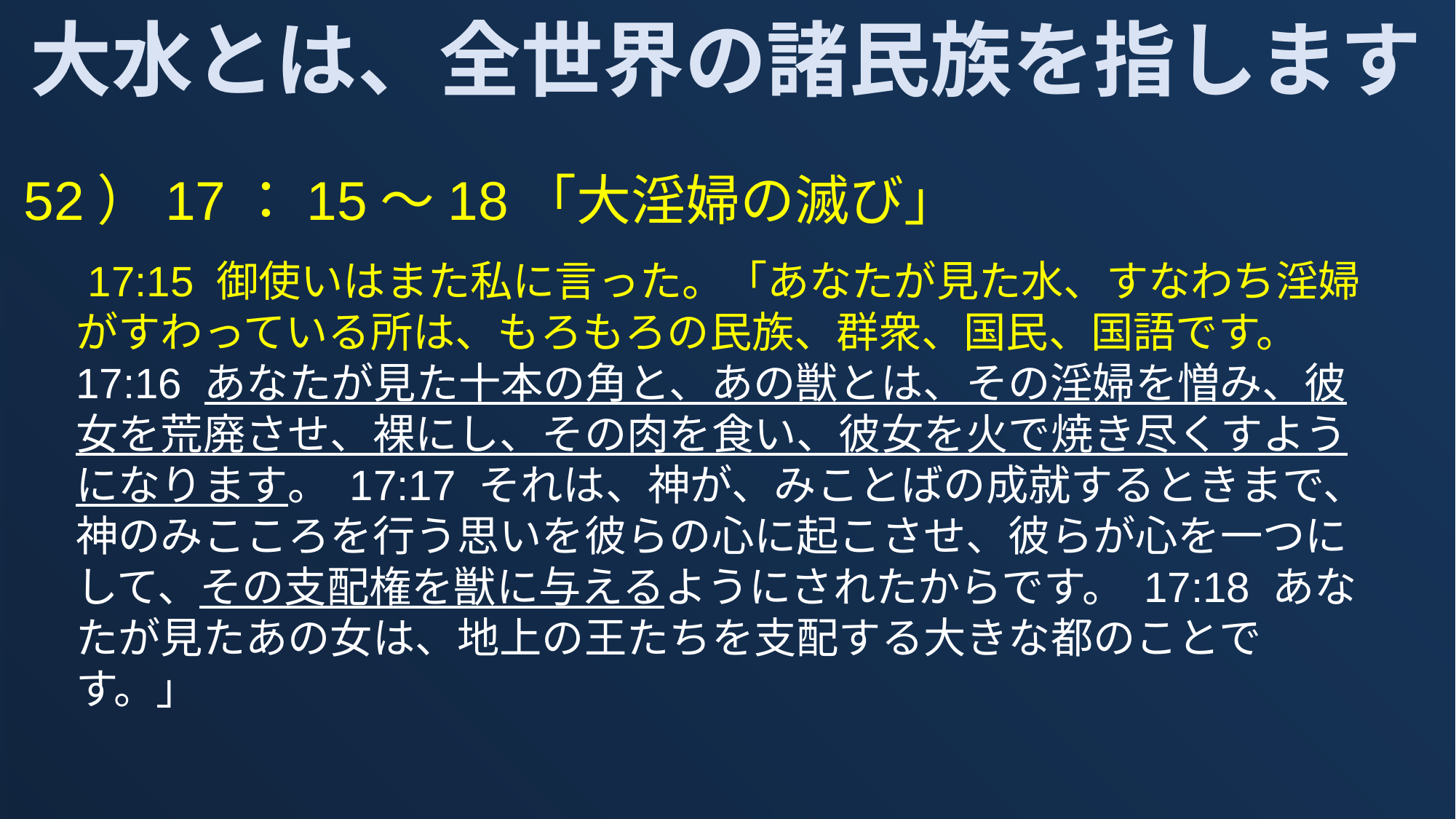

大水とは、全世界の諸民族を指します
52）17：15～18「大淫婦の滅び」
 17:15 御使いはまた私に言った。「あなたが見た水、すなわち淫婦がすわっている所は、もろもろの民族、群衆、国民、国語です。 17:16 あなたが見た十本の角と、あの獣とは、その淫婦を憎み、彼女を荒廃させ、裸にし、その肉を食い、彼女を火で焼き尽くすようになります。 17:17 それは、神が、みことばの成就するときまで、神のみこころを行う思いを彼らの心に起こさせ、彼らが心を一つにして、その支配権を獣に与えるようにされたからです。 17:18 あなたが見たあの女は、地上の王たちを支配する大きな都のことです。」